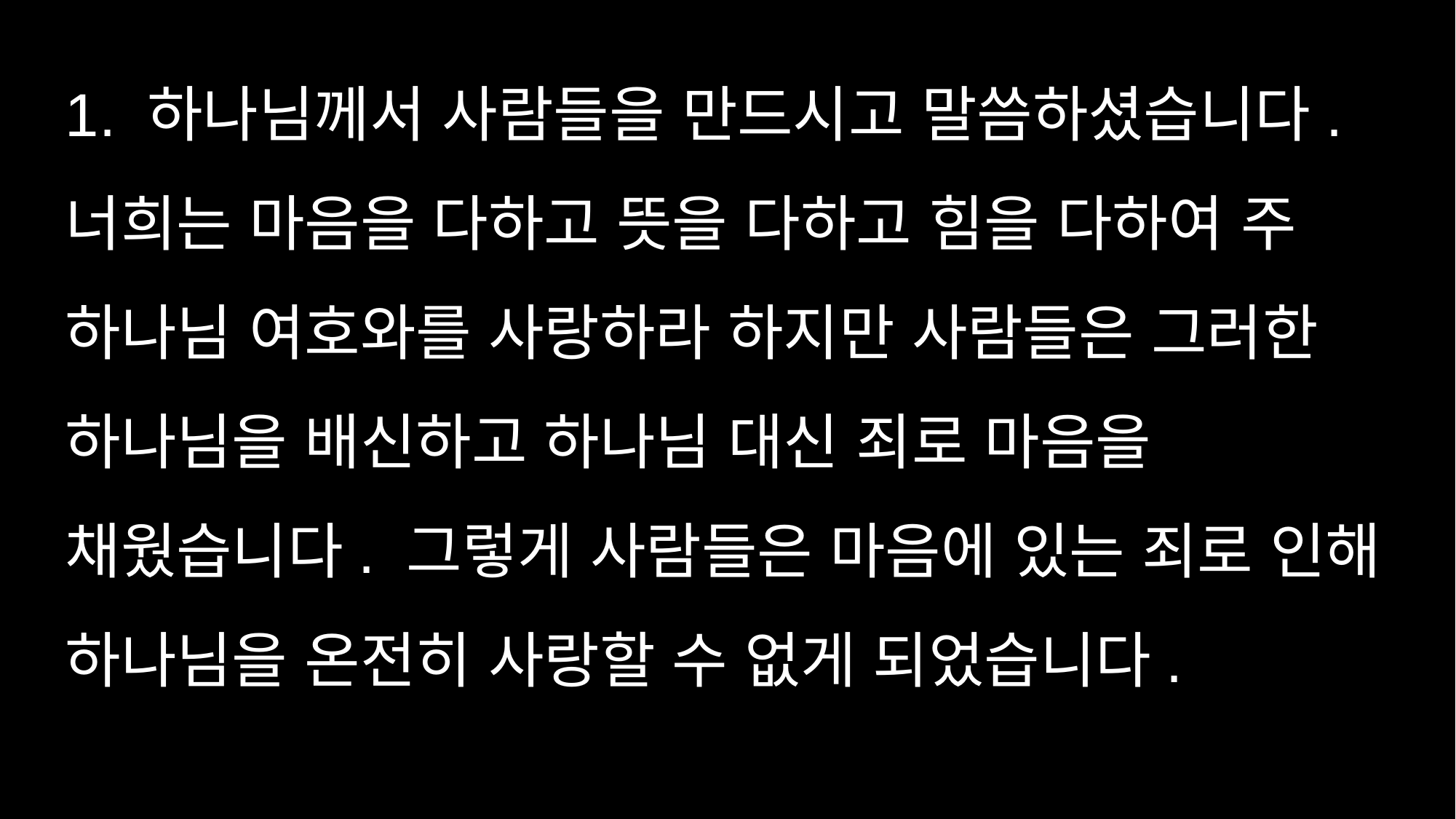

1. 하나님께서 사람들을 만드시고 말씀하셨습니다. 너희는 마음을 다하고 뜻을 다하고 힘을 다하여 주 하나님 여호와를 사랑하라 하지만 사람들은 그러한 하나님을 배신하고 하나님 대신 죄로 마음을 채웠습니다. 그렇게 사람들은 마음에 있는 죄로 인해 하나님을 온전히 사랑할 수 없게 되었습니다.